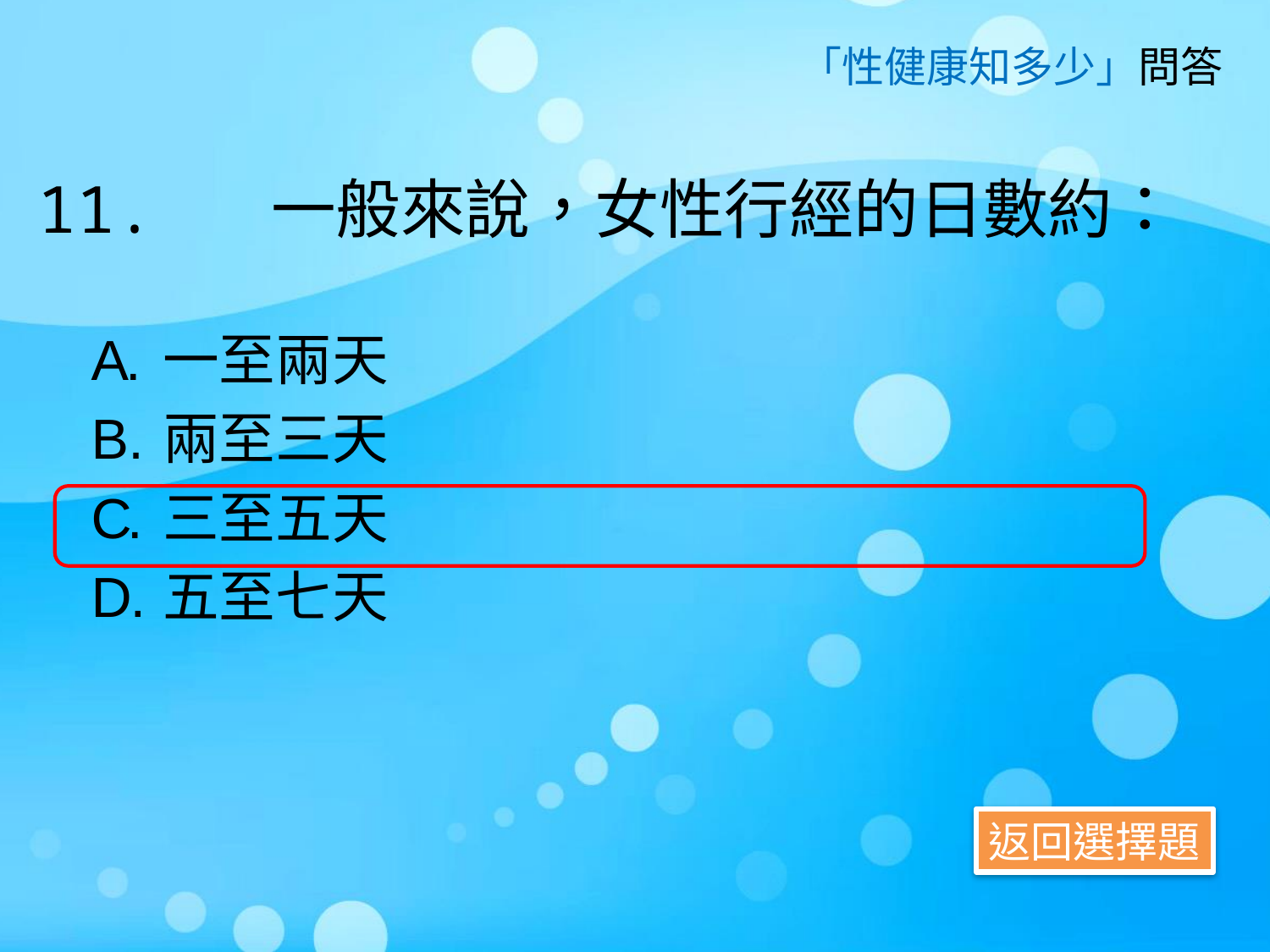

「性健康知多少」問答
# 11.	一般來說，女性行經的日數約：
一至兩天
兩至三天
三至五天
五至七天

返回選擇題